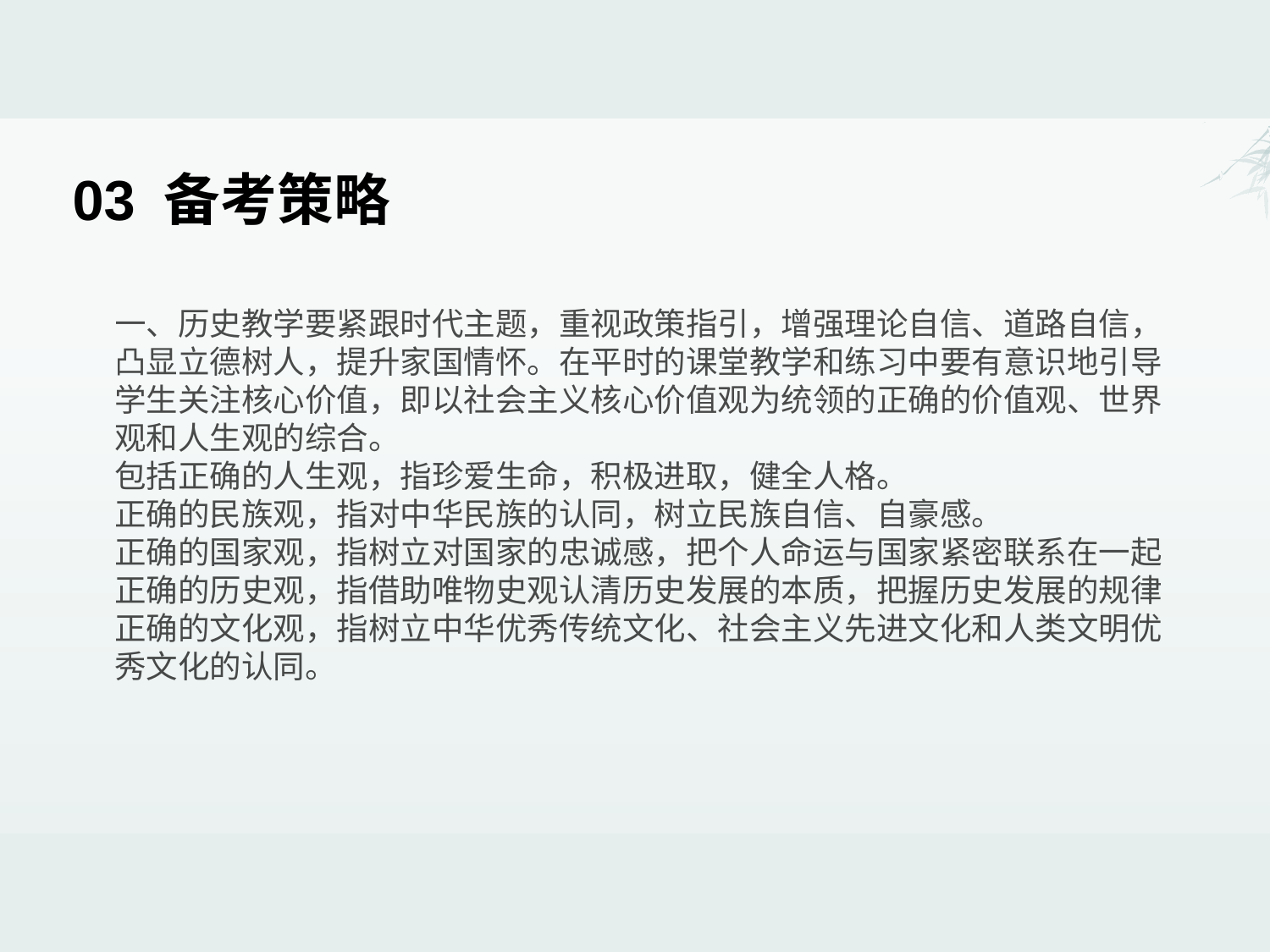

# 03 备考策略
一、历史教学要紧跟时代主题，重视政策指引，增强理论自信、道路自信，凸显立德树人，提升家国情怀。在平时的课堂教学和练习中要有意识地引导学生关注核心价值，即以社会主义核心价值观为统领的正确的价值观、世界观和人生观的综合。
包括正确的人生观，指珍爱生命，积极进取，健全人格。
正确的民族观，指对中华民族的认同，树立民族自信、自豪感。
正确的国家观，指树立对国家的忠诚感，把个人命运与国家紧密联系在一起
正确的历史观，指借助唯物史观认清历史发展的本质，把握历史发展的规律
正确的文化观，指树立中华优秀传统文化、社会主义先进文化和人类文明优秀文化的认同。